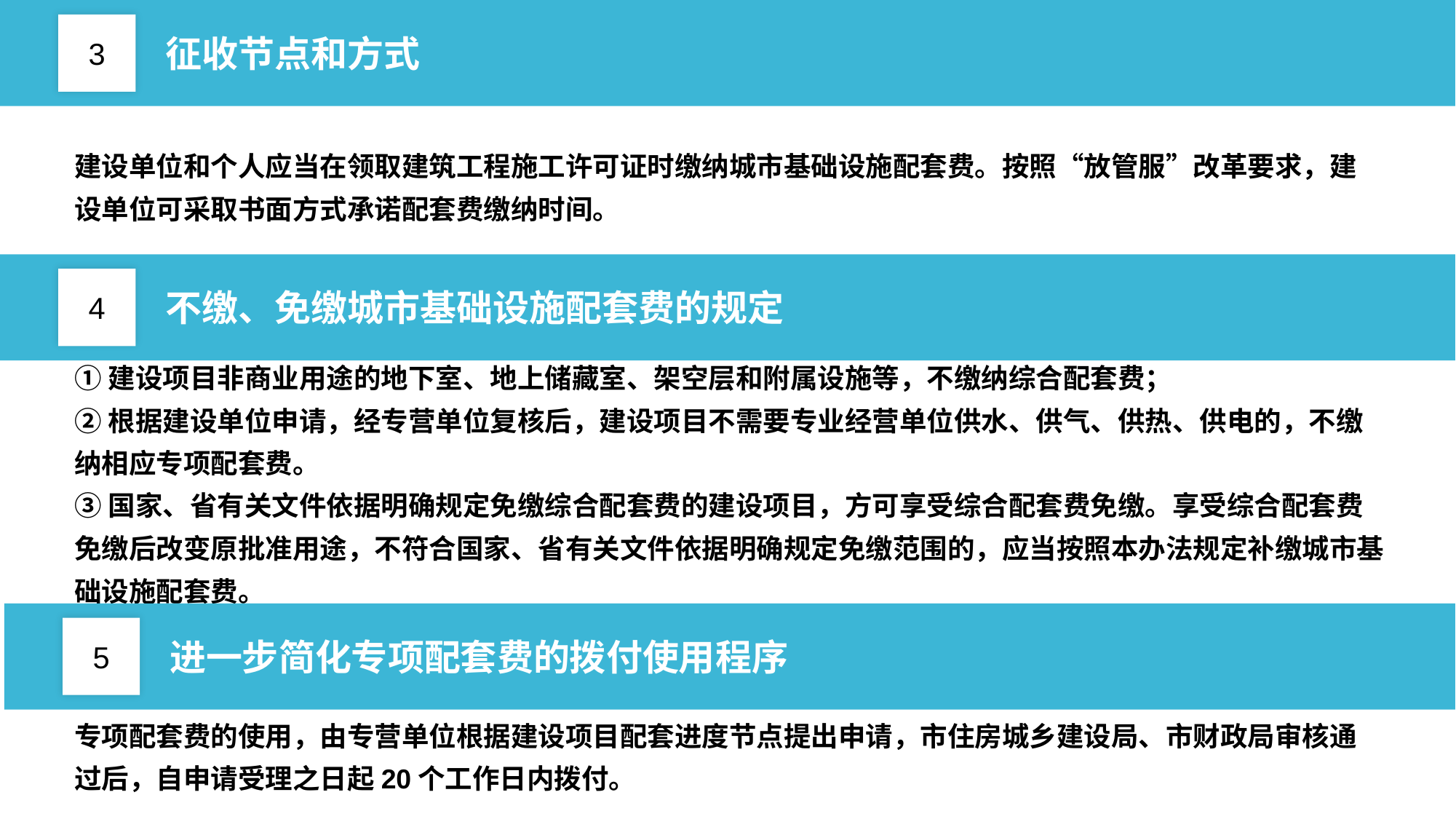

3
征收节点和方式
建设单位和个人应当在领取建筑工程施工许可证时缴纳城市基础设施配套费。按照“放管服”改革要求，建设单位可采取书面方式承诺配套费缴纳时间。

4
不缴、免缴城市基础设施配套费的规定
①建设项目非商业用途的地下室、地上储藏室、架空层和附属设施等，不缴纳综合配套费；
②根据建设单位申请，经专营单位复核后，建设项目不需要专业经营单位供水、供气、供热、供电的，不缴纳相应专项配套费。
③国家、省有关文件依据明确规定免缴综合配套费的建设项目，方可享受综合配套费免缴。享受综合配套费免缴后改变原批准用途，不符合国家、省有关文件依据明确规定免缴范围的，应当按照本办法规定补缴城市基础设施配套费。

5
进一步简化专项配套费的拨付使用程序
专项配套费的使用，由专营单位根据建设项目配套进度节点提出申请，市住房城乡建设局、市财政局审核通过后，自申请受理之日起20个工作日内拨付。